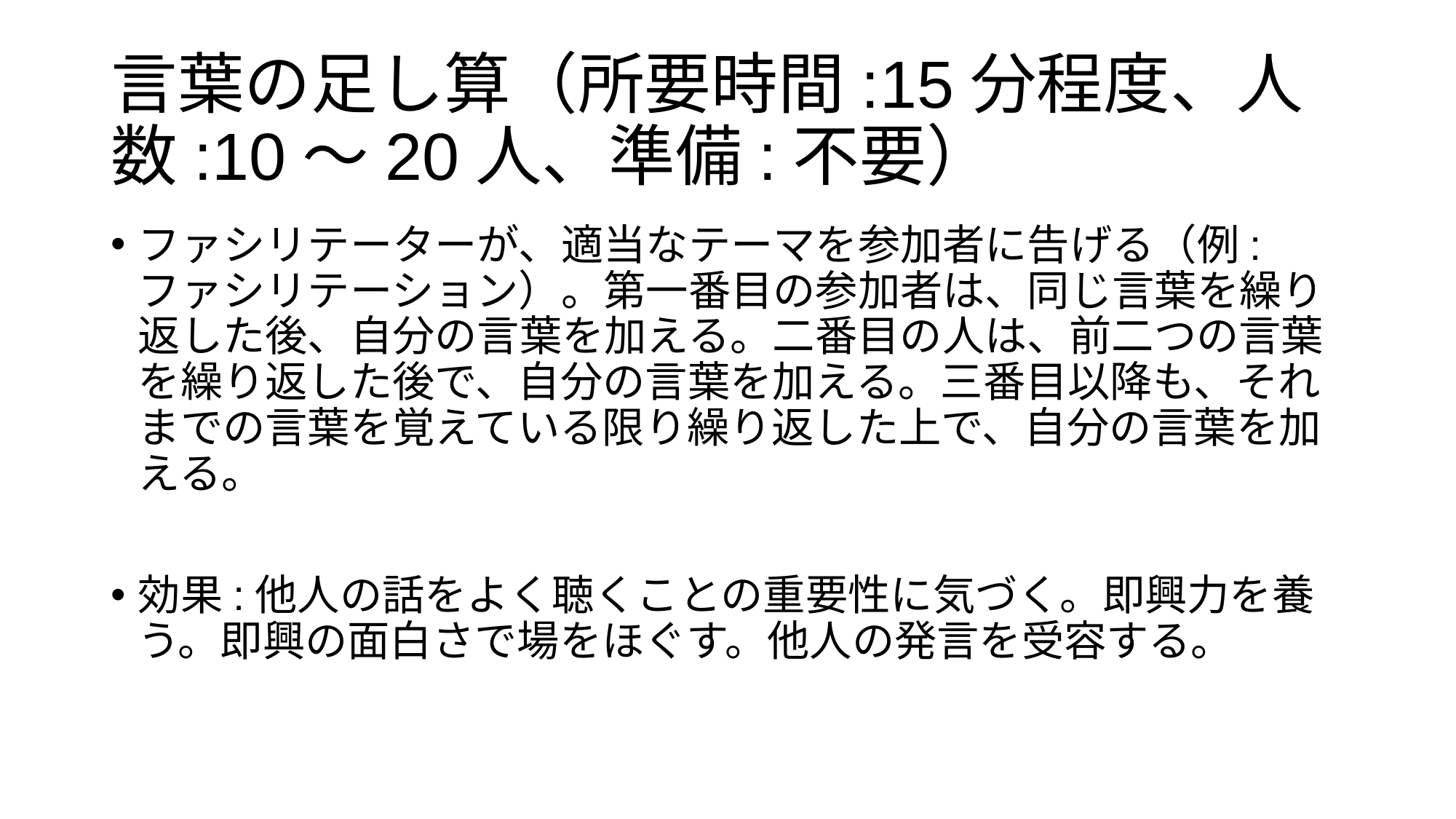

# 言葉の足し算（所要時間:15分程度、人数:10～20人、準備:不要）
ファシリテーターが、適当なテーマを参加者に告げる（例:ファシリテーション）。第一番目の参加者は、同じ言葉を繰り返した後、自分の言葉を加える。二番目の人は、前二つの言葉を繰り返した後で、自分の言葉を加える。三番目以降も、それまでの言葉を覚えている限り繰り返した上で、自分の言葉を加える。

効果:他人の話をよく聴くことの重要性に気づく。即興力を養う。即興の面白さで場をほぐす。他人の発言を受容する。